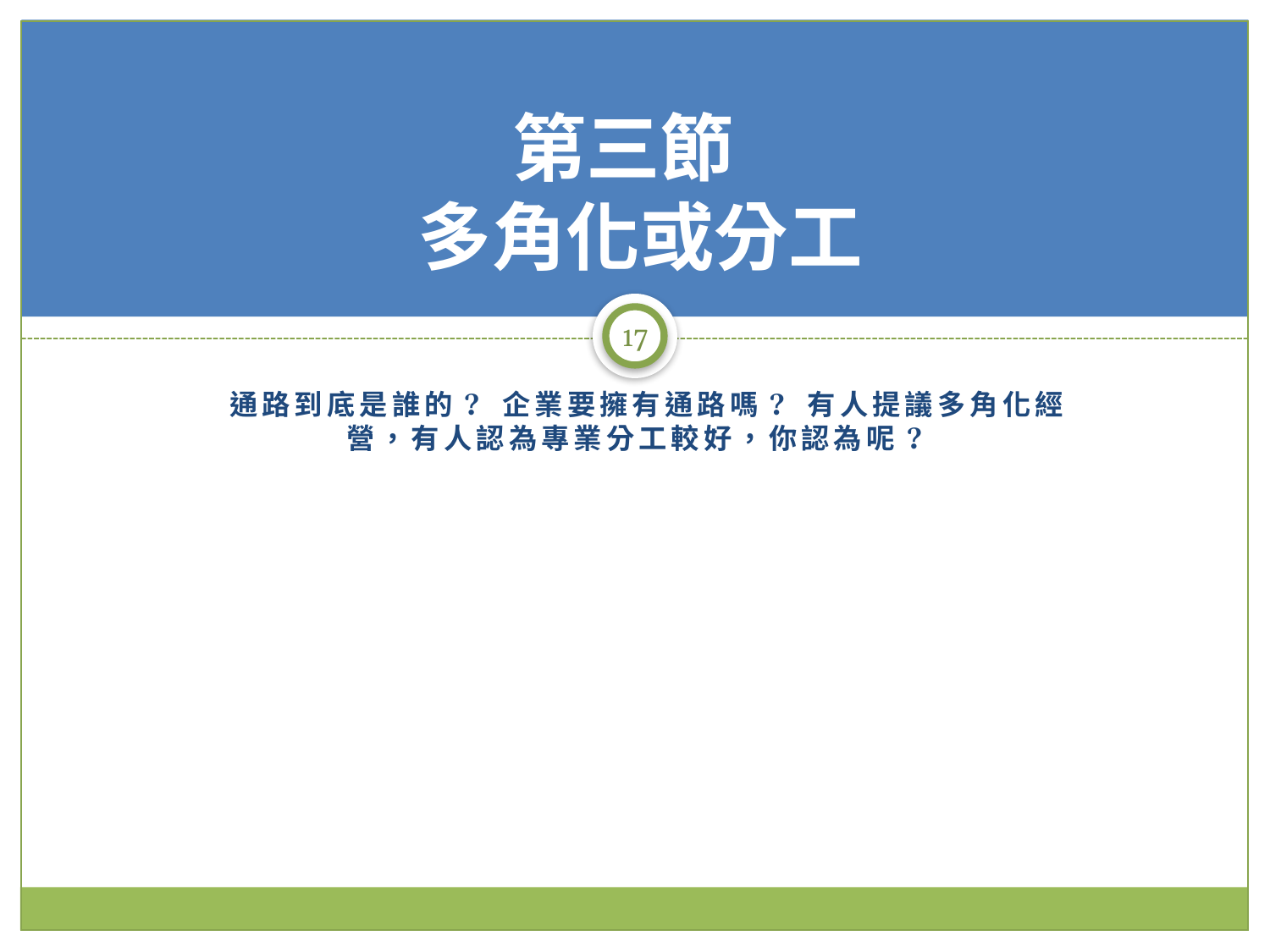

# 第三節 多角化或分工
17
 通路到底是誰的? 企業要擁有通路嗎? 有人提議多角化經營，有人認為專業分工較好，你認為呢?